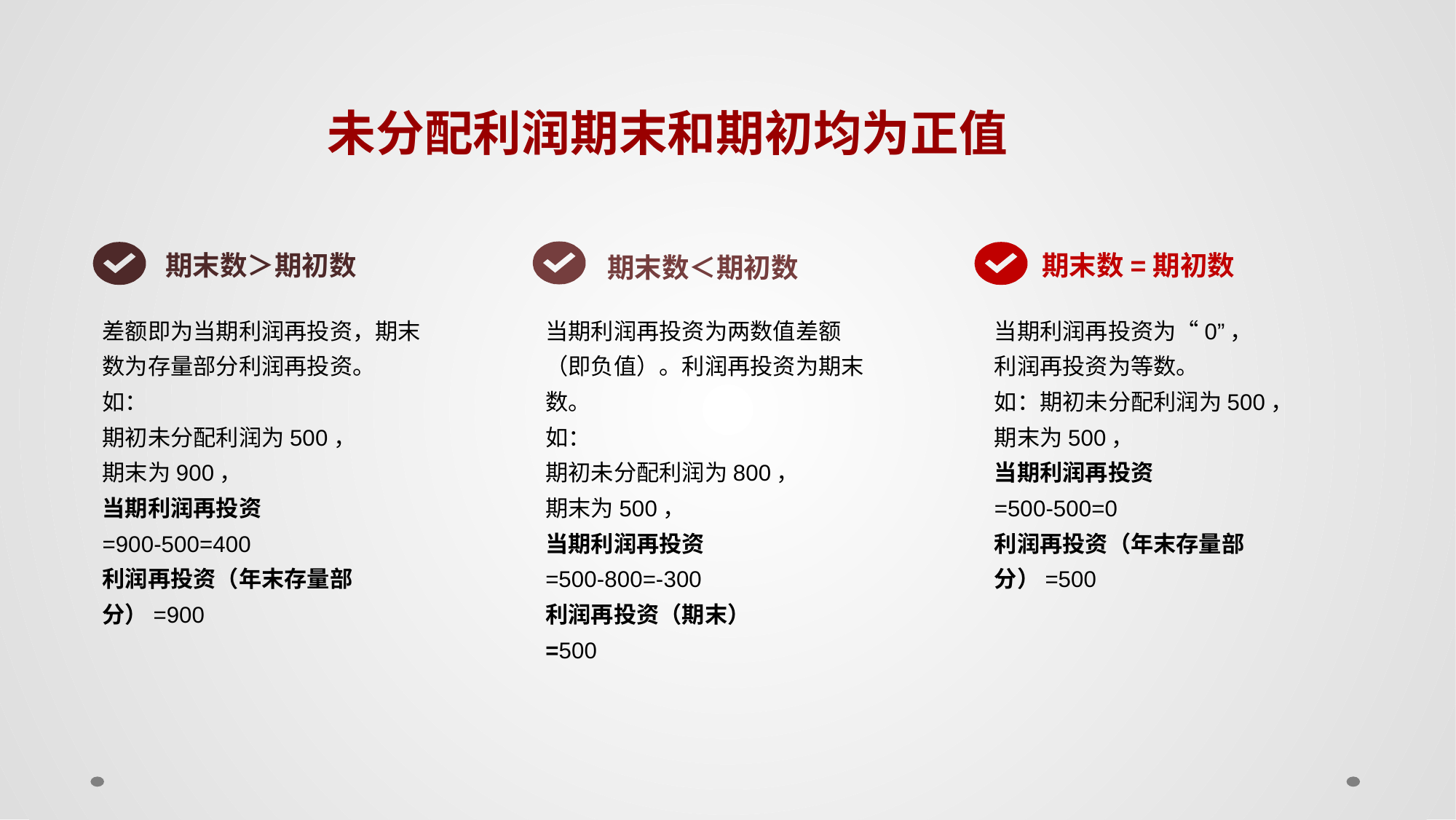

未分配利润期末和期初均为正值

期末数＜期初数

期末数＞期初数

期末数=期初数
当期利润再投资为“0”，
利润再投资为等数。
如：期初未分配利润为500，
期末为500，
当期利润再投资
=500-500=0
利润再投资（年末存量部分）=500
当期利润再投资为两数值差额（即负值）。利润再投资为期末数。
如：
期初未分配利润为800，
期末为500，
当期利润再投资
=500-800=-300
利润再投资（期末）
=500
差额即为当期利润再投资，期末数为存量部分利润再投资。
如：
期初未分配利润为500，
期末为900，
当期利润再投资
=900-500=400
利润再投资（年末存量部分）=900